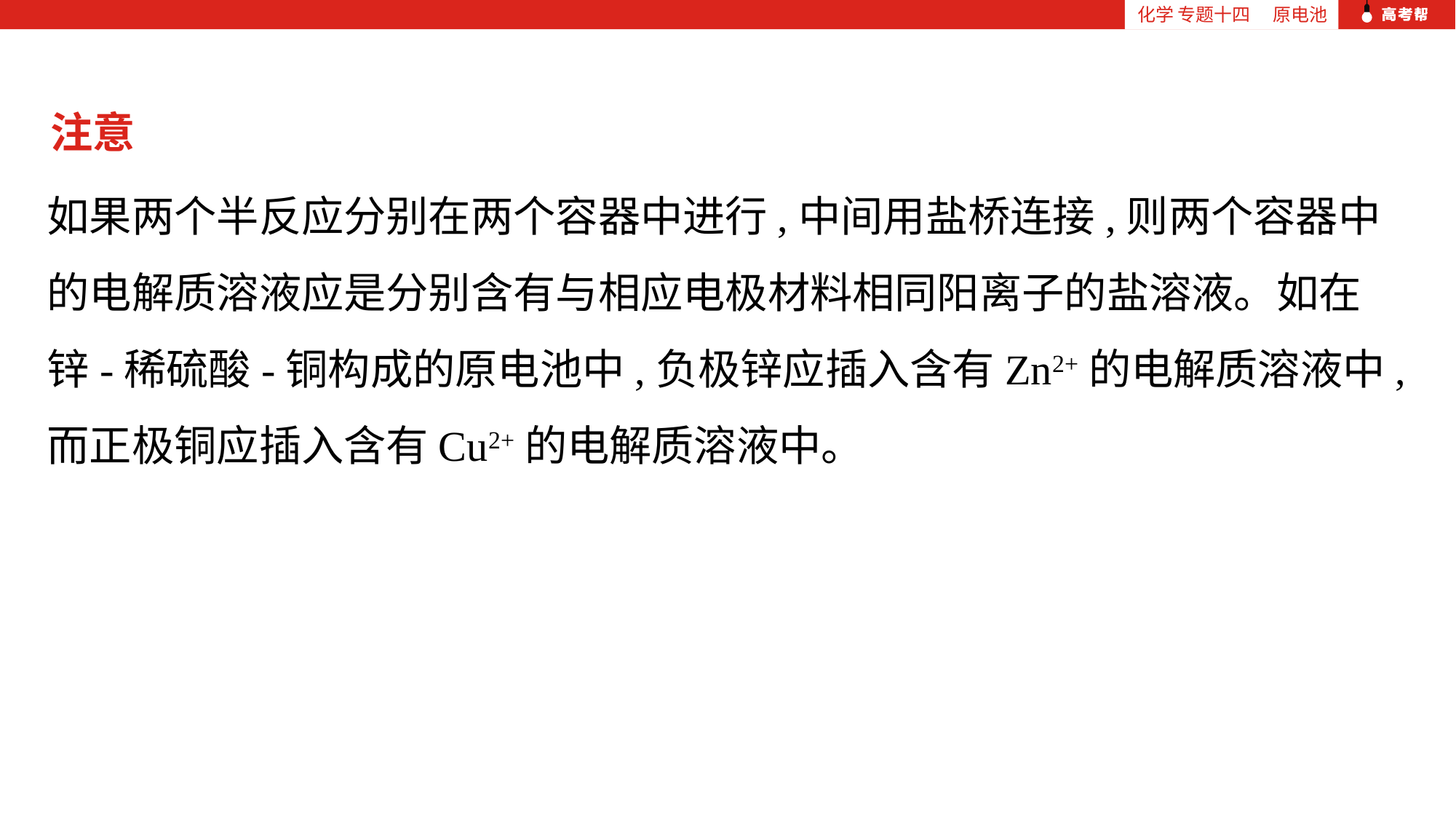

化学 专题十四 　原电池
注意
如果两个半反应分别在两个容器中进行,中间用盐桥连接,则两个容器中的电解质溶液应是分别含有与相应电极材料相同阳离子的盐溶液。如在锌-稀硫酸-铜构成的原电池中,负极锌应插入含有Zn2+的电解质溶液中,而正极铜应插入含有Cu2+的电解质溶液中。